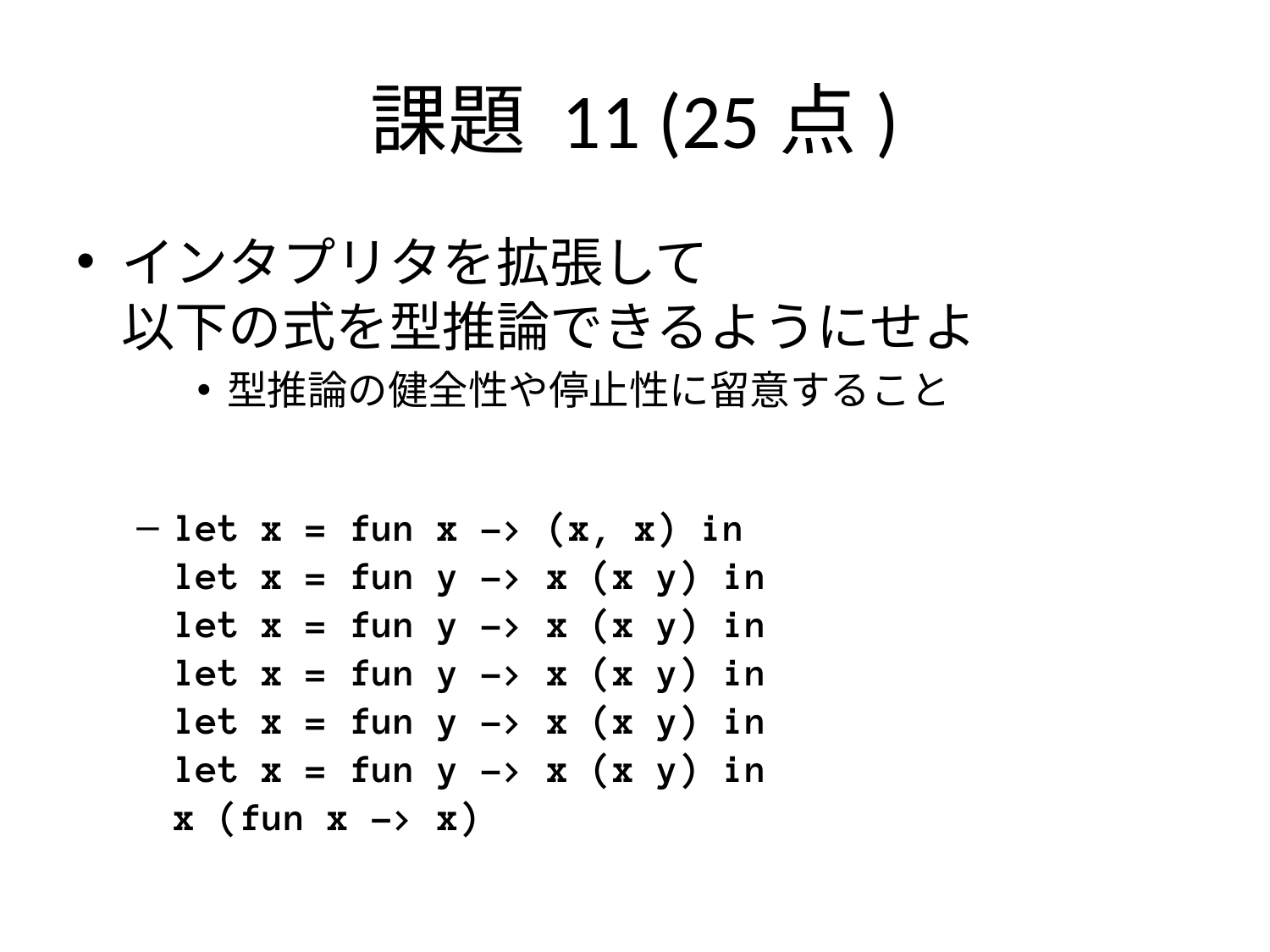

# 課題 11 (25点)
インタプリタを拡張して
以下の式を型推論できるようにせよ
型推論の健全性や停止性に留意すること

let x = fun x -> (x, x) in
let x = fun y -> x (x y) in
let x = fun y -> x (x y) in
let x = fun y -> x (x y) in
let x = fun y -> x (x y) in
let x = fun y -> x (x y) in
x (fun x -> x)